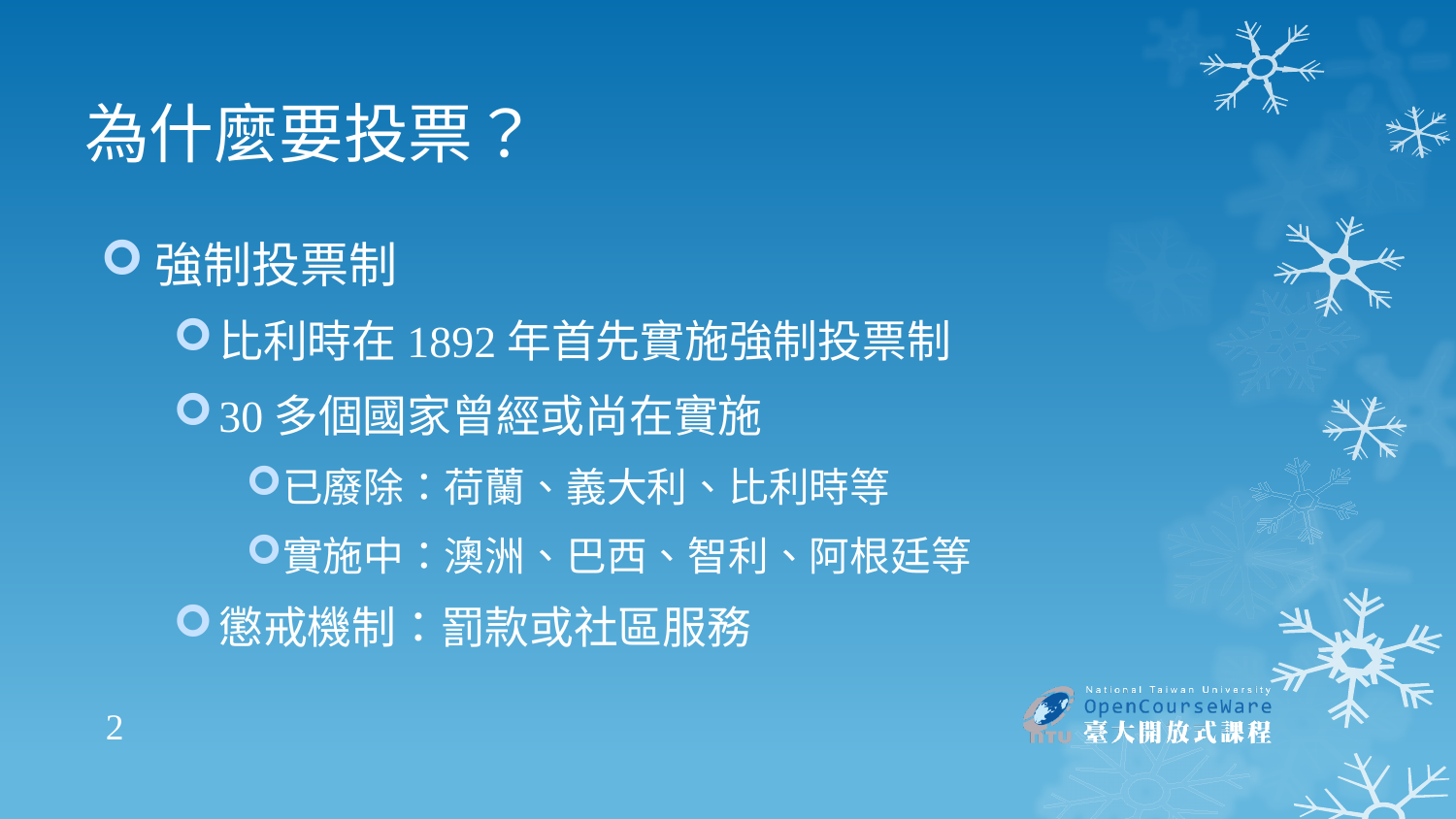

# 為什麼要投票？
強制投票制
比利時在1892年首先實施強制投票制
30多個國家曾經或尚在實施
已廢除：荷蘭、義大利、比利時等
實施中：澳洲、巴西、智利、阿根廷等
懲戒機制：罰款或社區服務
2